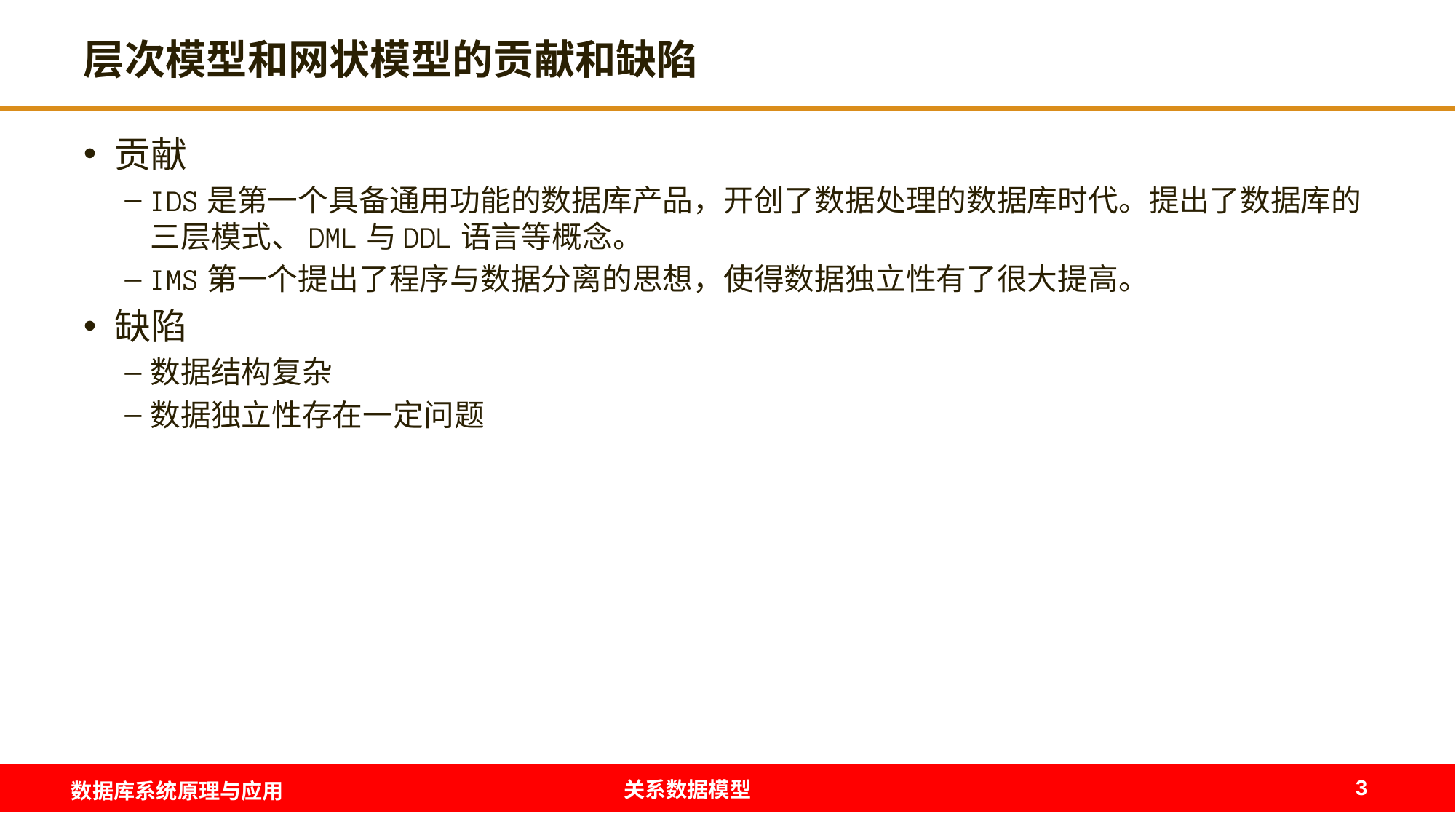

# 层次模型和网状模型的贡献和缺陷
贡献
IDS是第一个具备通用功能的数据库产品，开创了数据处理的数据库时代。提出了数据库的三层模式、DML与DDL语言等概念。
IMS第一个提出了程序与数据分离的思想，使得数据独立性有了很大提高。
缺陷
数据结构复杂
数据独立性存在一定问题